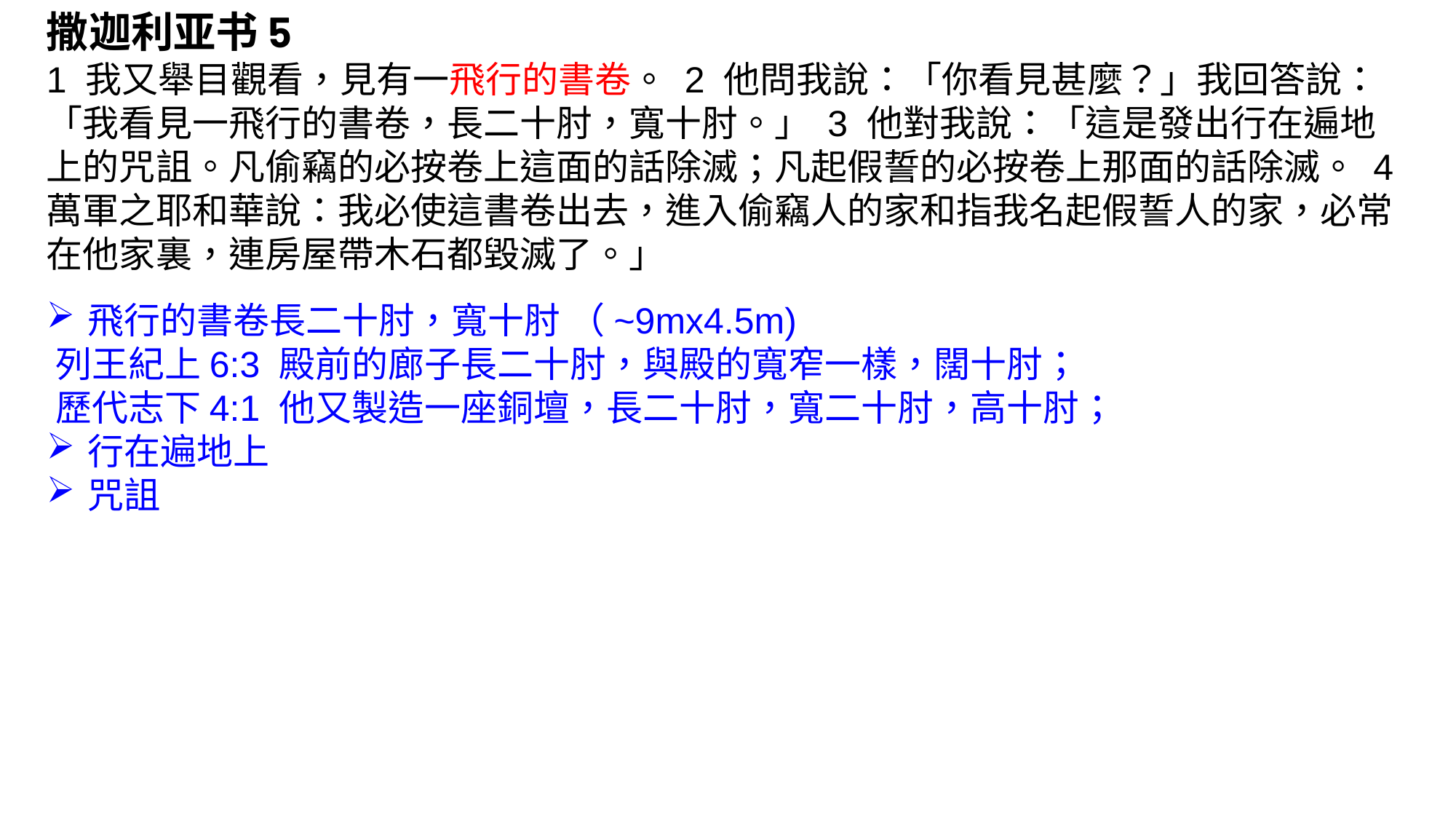

撒迦利亚书5
‪1 我又舉目觀看，見有一飛行的書卷。 2 他問我說：「你看見甚麼？」我回答說：「我看見一飛行的書卷，長二十肘，寬十肘。」 3 他對我說：「這是發出行在遍地上的咒詛。凡偷竊的必按卷上這面的話除滅；凡起假誓的必按卷上那面的話除滅。 4 萬軍之耶和華說：我必使這書卷出去，進入偷竊人的家和指我名起假誓人的家，必常在他家裏，連房屋帶木石都毀滅了。」
飛行的書卷長二十肘，寬十肘 （~9mx4.5m)
‪列王紀上‬6:3 殿前的廊子長二十肘，與殿的寬窄一樣，闊十肘；
‪歷代志下‬4:1 他又製造一座銅壇，長二十肘，寬二十肘，高十肘；
行在遍地上
咒詛